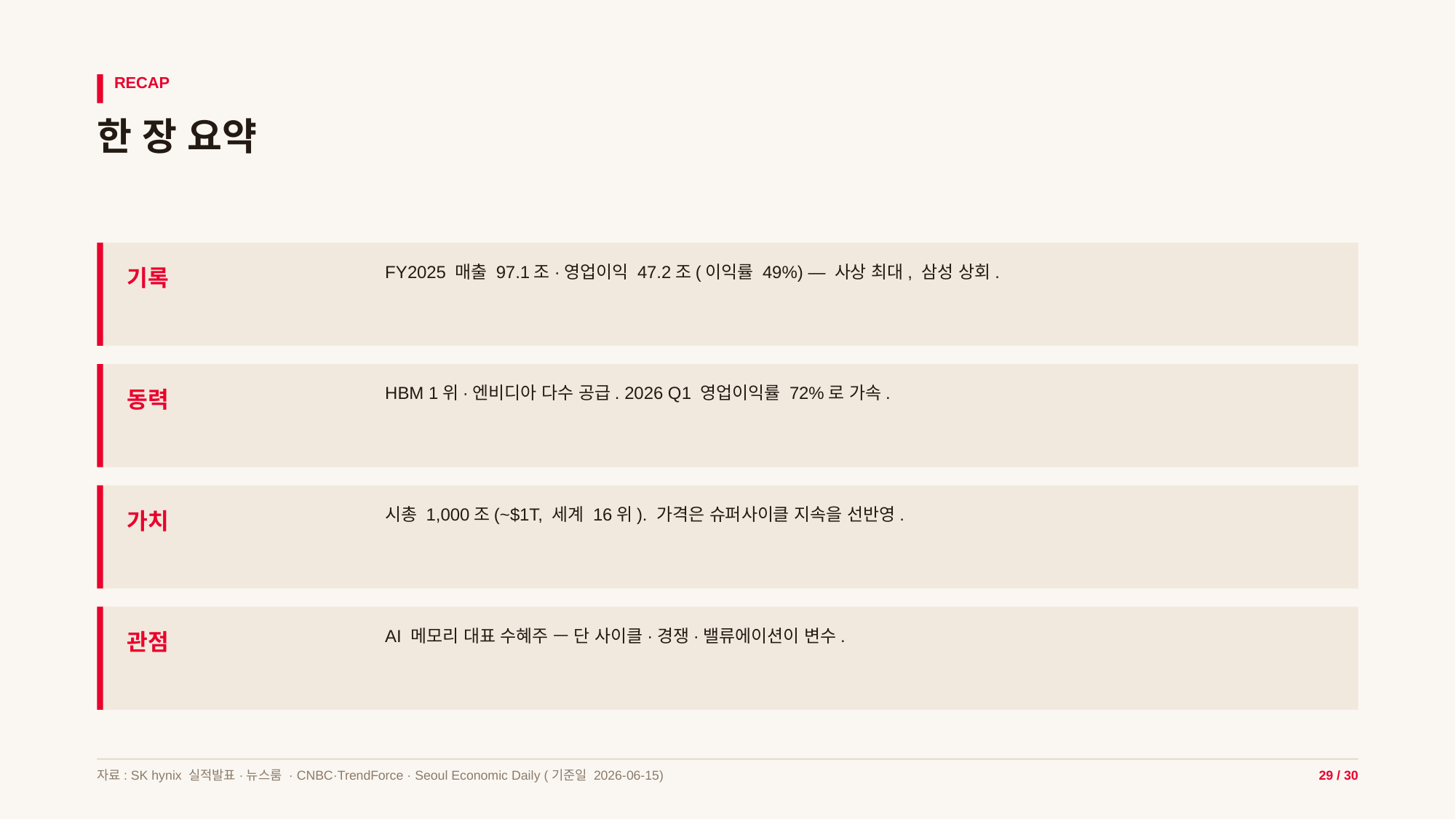

RECAP

한 장 요약

FY2025 매출 97.1조·영업이익 47.2조(이익률 49%) — 사상 최대, 삼성 상회.
기록

HBM 1위·엔비디아 다수 공급. 2026 Q1 영업이익률 72%로 가속.
동력

시총 1,000조(~$1T, 세계 16위). 가격은 슈퍼사이클 지속을 선반영.
가치

AI 메모리 대표 수혜주 — 단 사이클·경쟁·밸류에이션이 변수.
관점

자료: SK hynix 실적발표·뉴스룸 · CNBC·TrendForce · Seoul Economic Daily (기준일 2026-06-15)
29 / 30